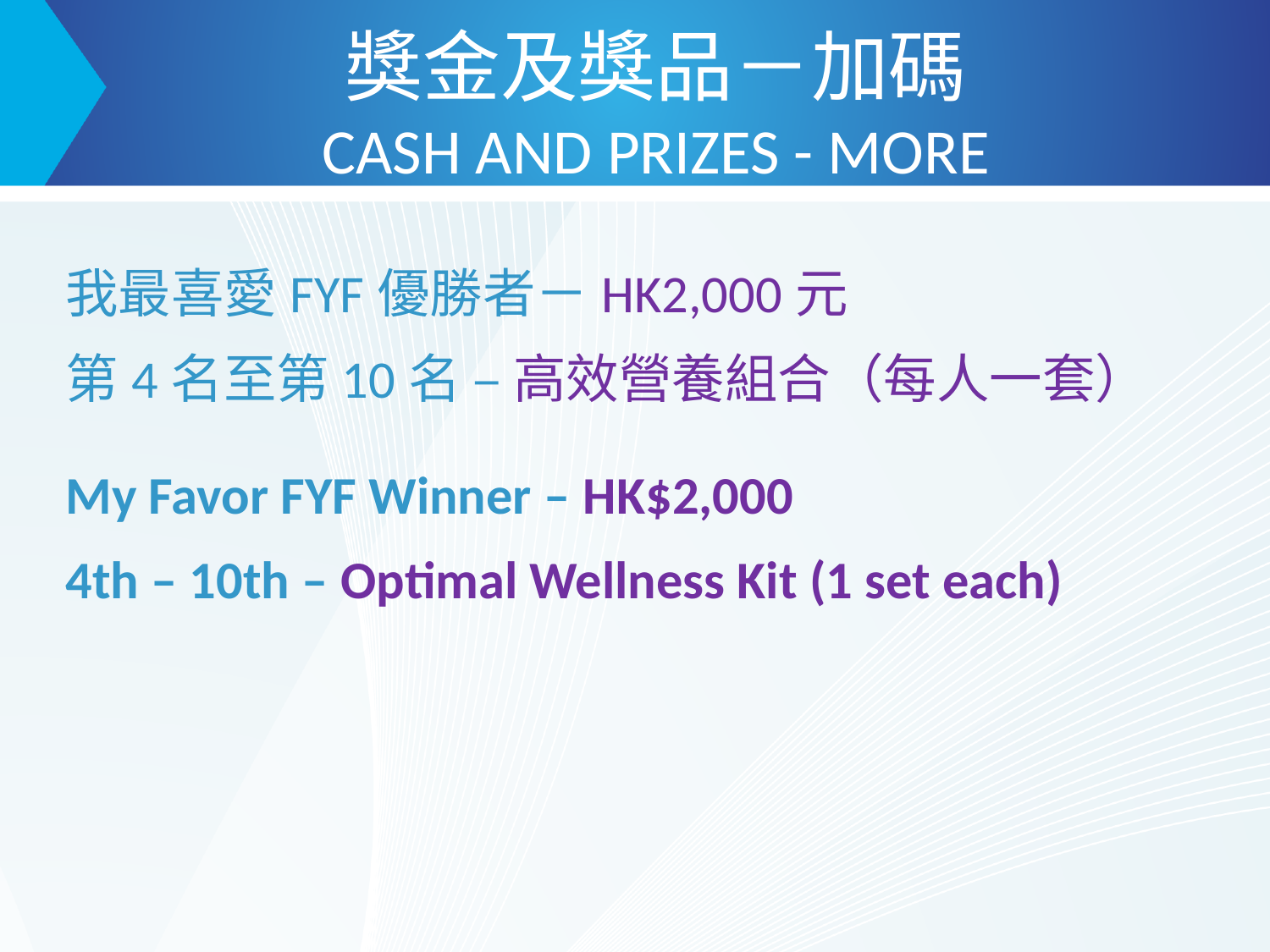

獎金及獎品－加碼
CASH AND PRIZES - MORE
我最喜愛FYF優勝者－HK2,000元
第4名至第10名 – 高效營養組合（每人一套）

My Favor FYF Winner – HK$2,000
4th – 10th – Optimal Wellness Kit (1 set each)